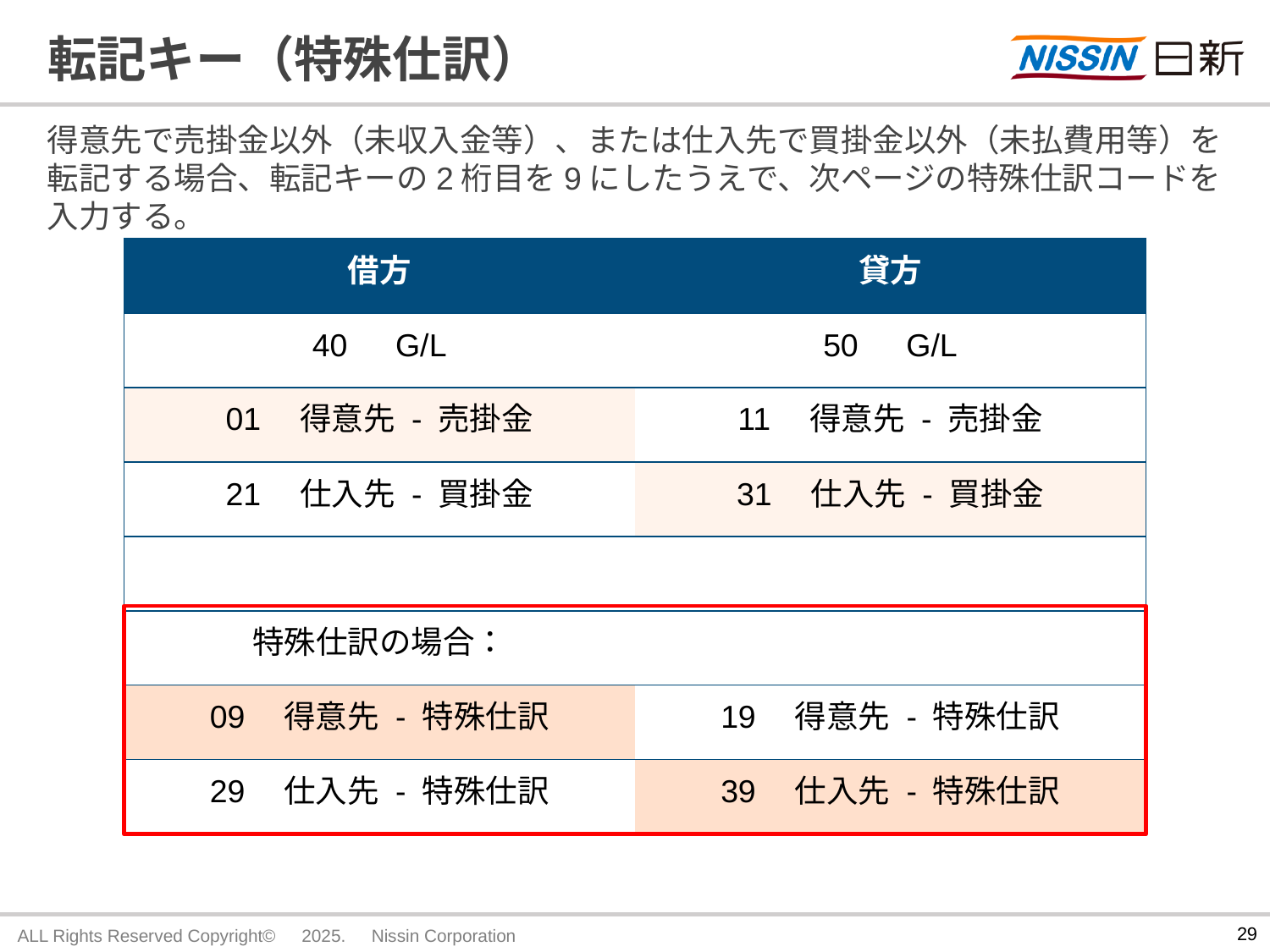

# 転記キー（特殊仕訳）
得意先で売掛金以外（未収入金等）、または仕入先で買掛金以外（未払費用等）を転記する場合、転記キーの2桁目を9にしたうえで、次ページの特殊仕訳コードを入力する。
| 借方 | 貸方 |
| --- | --- |
| 40　G/L | 50　G/L |
| 01　得意先 - 売掛金 | 11　得意先 - 売掛金 |
| 21　仕入先 - 買掛金 | 31　仕入先 - 買掛金 |
|  |  |
| 特殊仕訳の場合： |  |
| 09　得意先 - 特殊仕訳 | 19　得意先 - 特殊仕訳 |
| 29　仕入先 - 特殊仕訳 | 39　仕入先 - 特殊仕訳 |

29